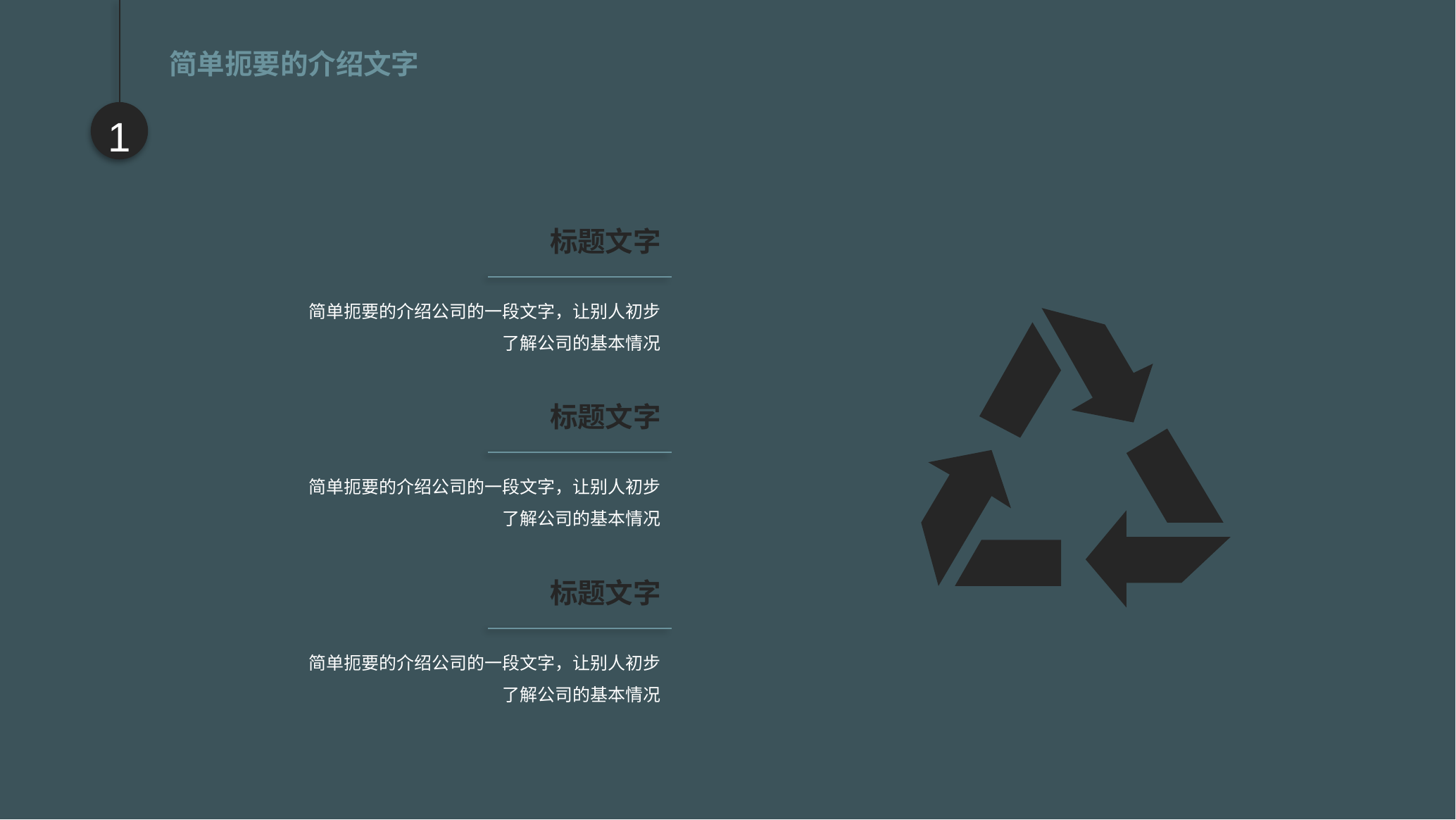

1

简单扼要的介绍文字
标题文字
简单扼要的介绍公司的一段文字，让别人初步了解公司的基本情况

标题文字
简单扼要的介绍公司的一段文字，让别人初步了解公司的基本情况

标题文字
简单扼要的介绍公司的一段文字，让别人初步了解公司的基本情况